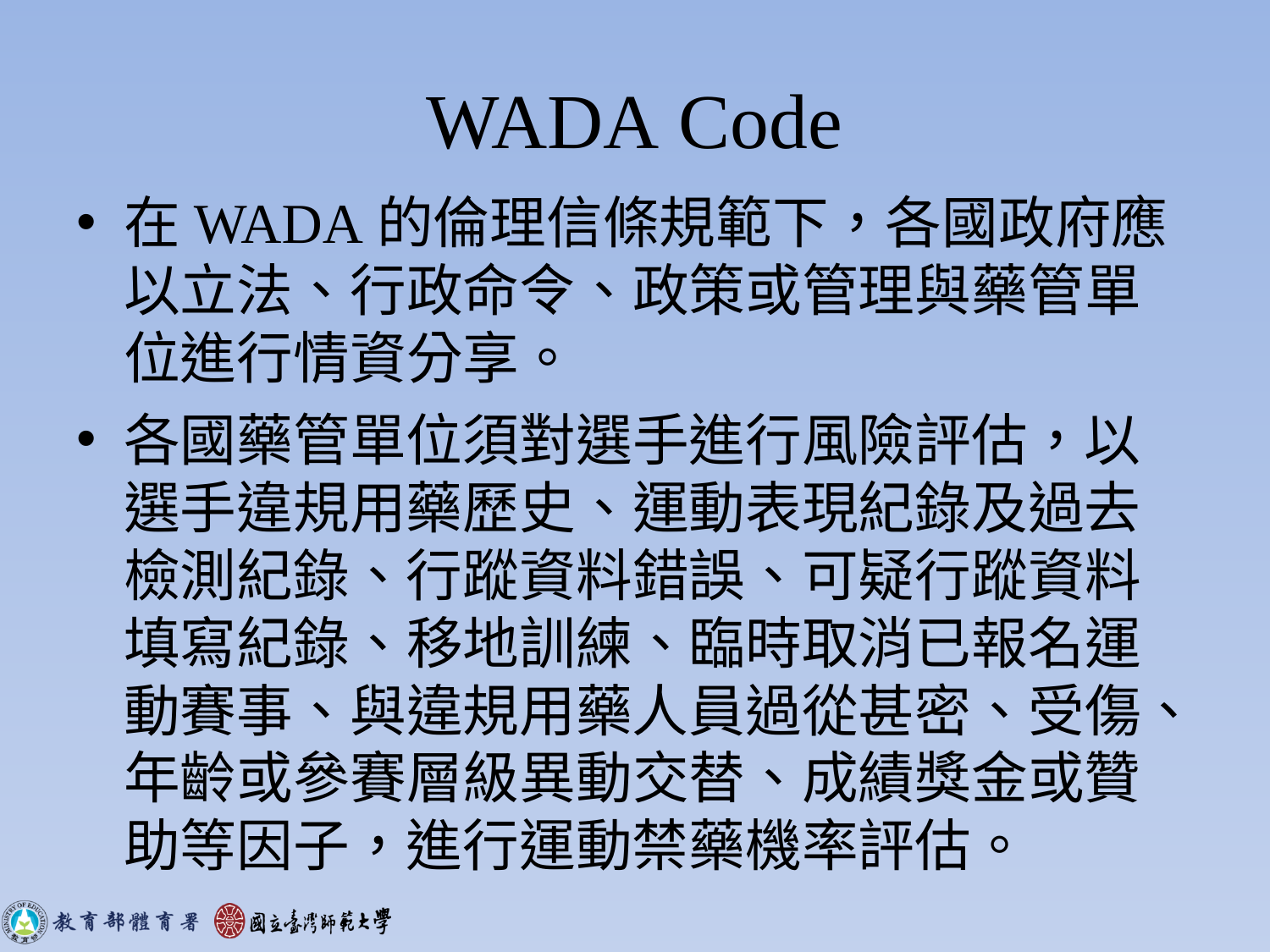

# WADA Code
在WADA的倫理信條規範下，各國政府應以立法、行政命令、政策或管理與藥管單位進行情資分享。
各國藥管單位須對選手進行風險評估，以選手違規用藥歷史、運動表現紀錄及過去檢測紀錄、行蹤資料錯誤、可疑行蹤資料填寫紀錄、移地訓練、臨時取消已報名運動賽事、與違規用藥人員過從甚密、受傷、年齡或參賽層級異動交替、成績獎金或贊助等因子，進行運動禁藥機率評估。